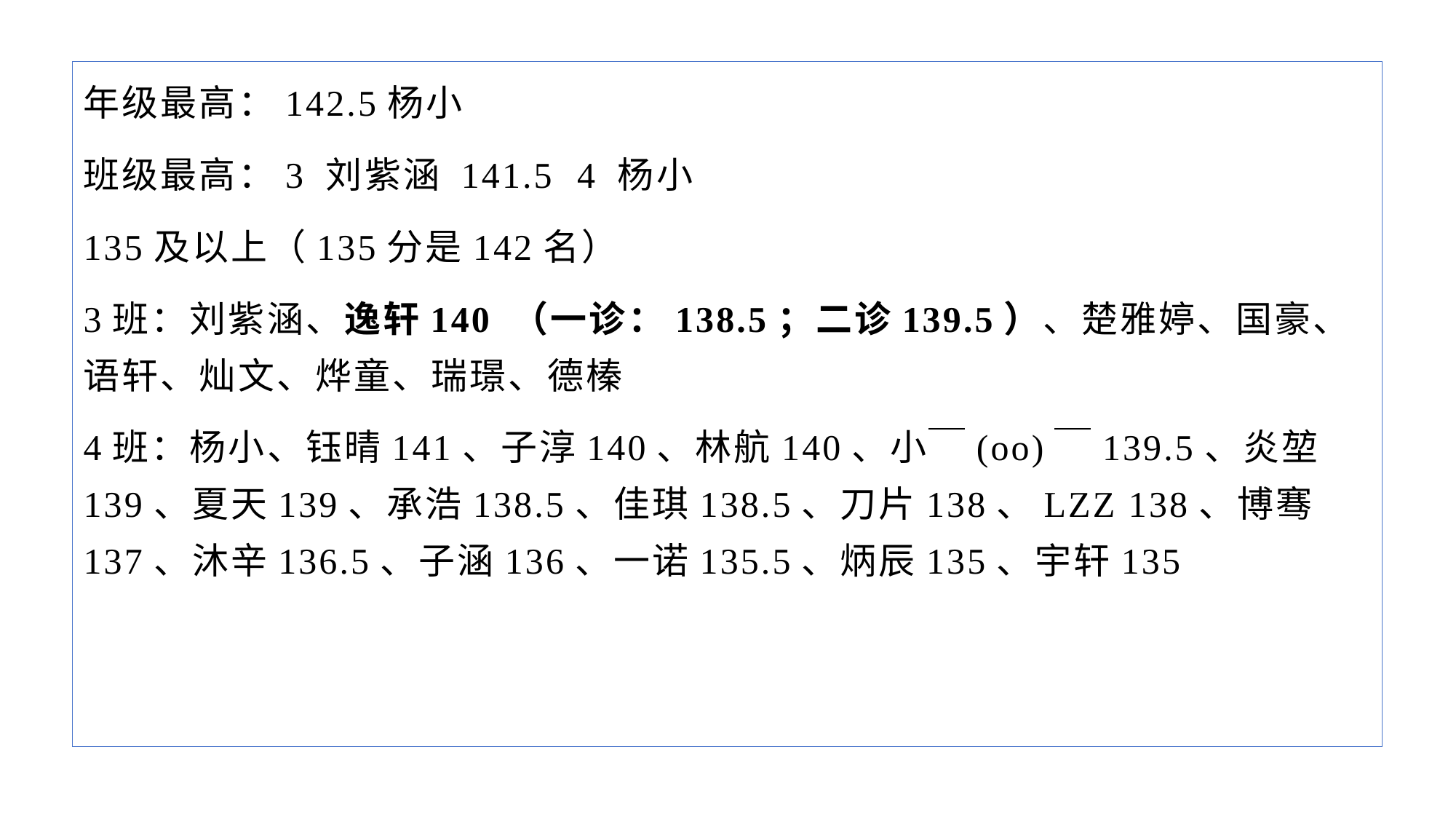

年级最高：142.5杨小
班级最高：3 刘紫涵 141.5  4 杨小
135及以上（135分是142名）
3班：刘紫涵、逸轩140 （一诊：138.5；二诊139.5）、楚雅婷、国豪、语轩、灿文、烨童、瑞璟、德榛
4班：杨小、钰晴141、子淳140、林航140、小￣(oo)￣139.5、炎堃139、夏天139、承浩138.5、佳琪138.5、刀片138、LZZ 138、博骞137、沐辛136.5、子涵136、一诺135.5、炳辰135、宇轩135